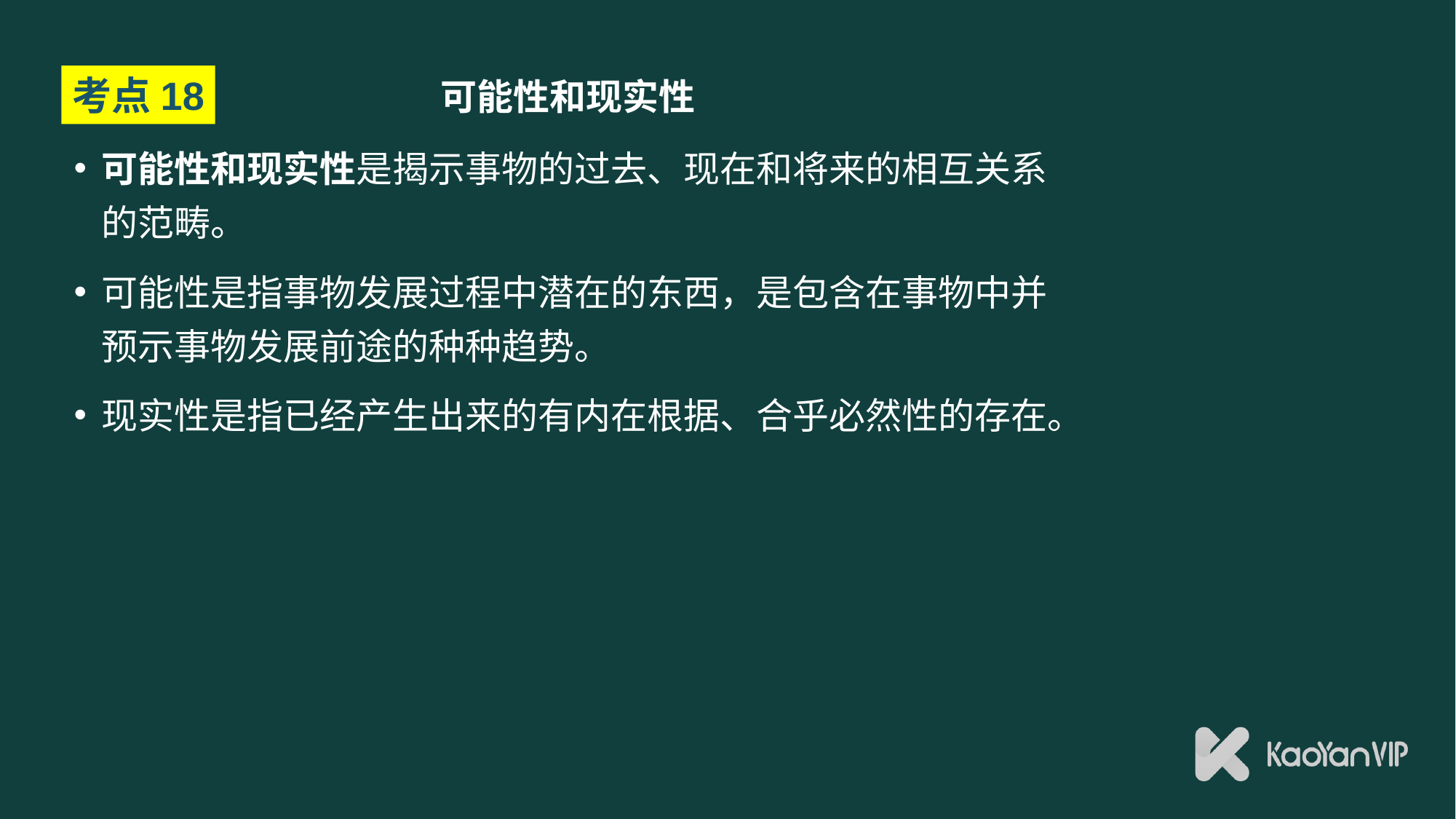

考点18
# 可能性和现实性
可能性和现实性是揭示事物的过去、现在和将来的相互关系的范畴。
可能性是指事物发展过程中潜在的东西，是包含在事物中并预示事物发展前途的种种趋势。
现实性是指已经产生出来的有内在根据、合乎必然性的存在。